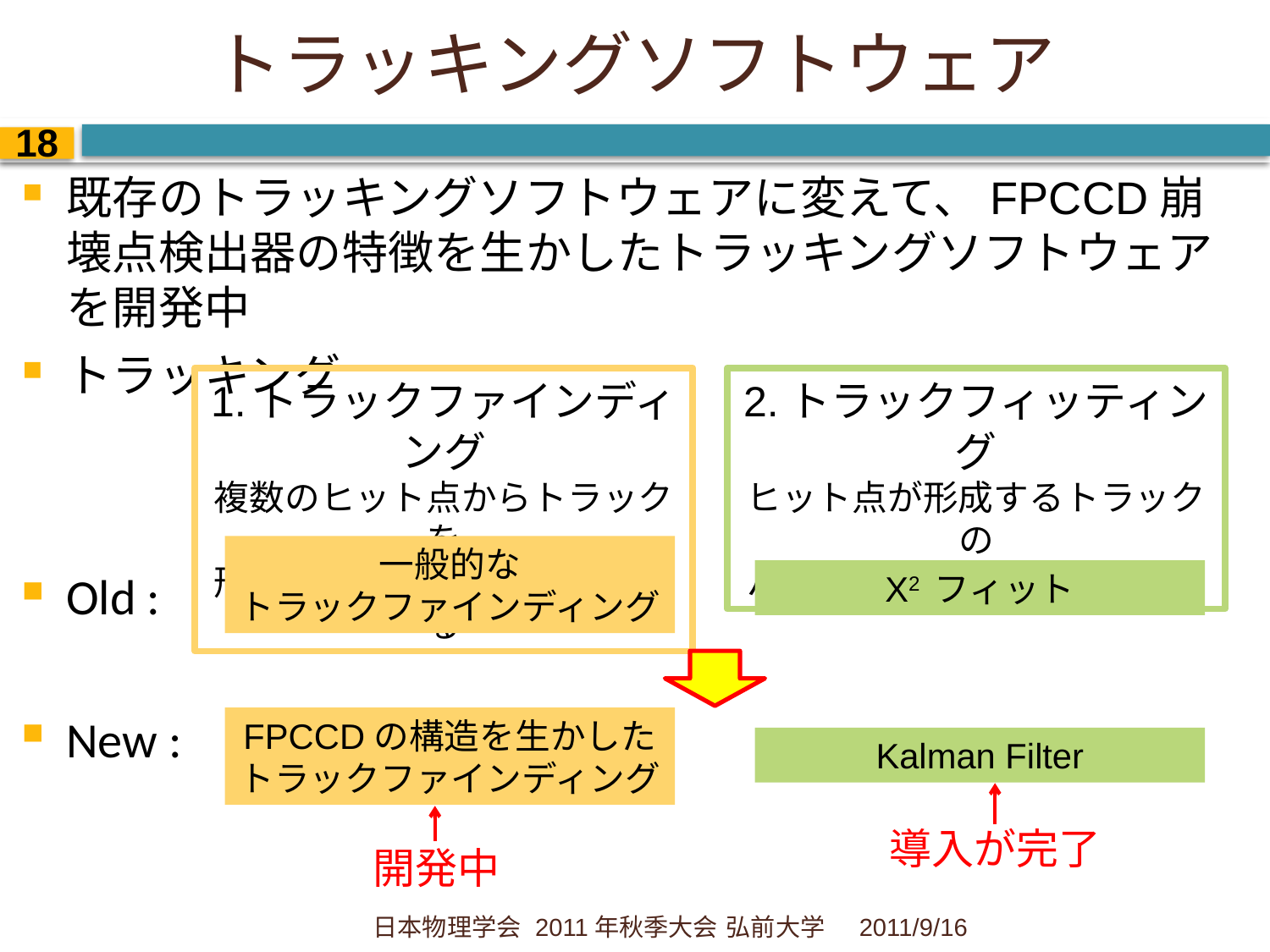

# トラッキングソフトウェア
18
既存のトラッキングソフトウェアに変えて、FPCCD崩壊点検出器の特徴を生かしたトラッキングソフトウェアを開発中
トラッキング
1.トラックファインディング
複数のヒット点からトラックを
形成しうるヒット点を見つける
2.トラックフィッティング
ヒット点が形成するトラックの
パラメーターをフィットする
一般的な
トラックファインディング
Old :

New :
Χ2 フィット

FPCCDの構造を生かした
トラックファインディング
Kalman Filter
導入が完了
開発中
日本物理学会 2011年秋季大会 弘前大学
2011/9/16